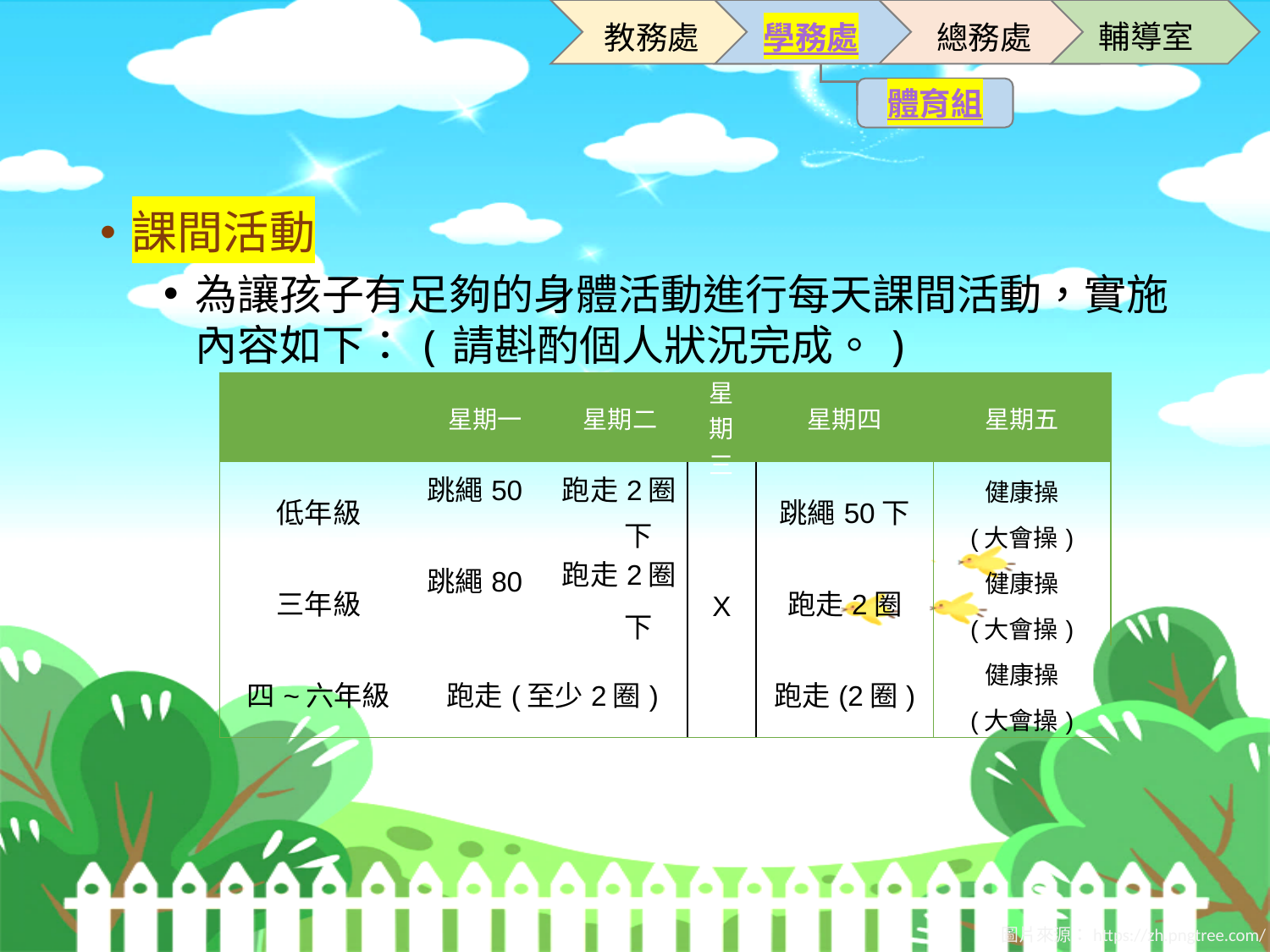

輔導室
教務處
學務處
總務處
體育組
課間活動
為讓孩子有足夠的身體活動進行每天課間活動，實施內容如下：(請斟酌個人狀況完成。)

|  | 星期一 | 星期二 | 星期三 | 星期四 | 星期五 |
| --- | --- | --- | --- | --- | --- |
| 低年級 | 跳繩50下 | 跑走2圈 | X | 跳繩50下 | 健康操 (大會操) |
| 三年級 | 跳繩80下 | 跑走2圈 |  | 跑走2圈 | 健康操 (大會操) |
| 四~六年級 | 跑走(至少2圈) |  |  | 跑走(2圈) | 健康操 (大會操) |